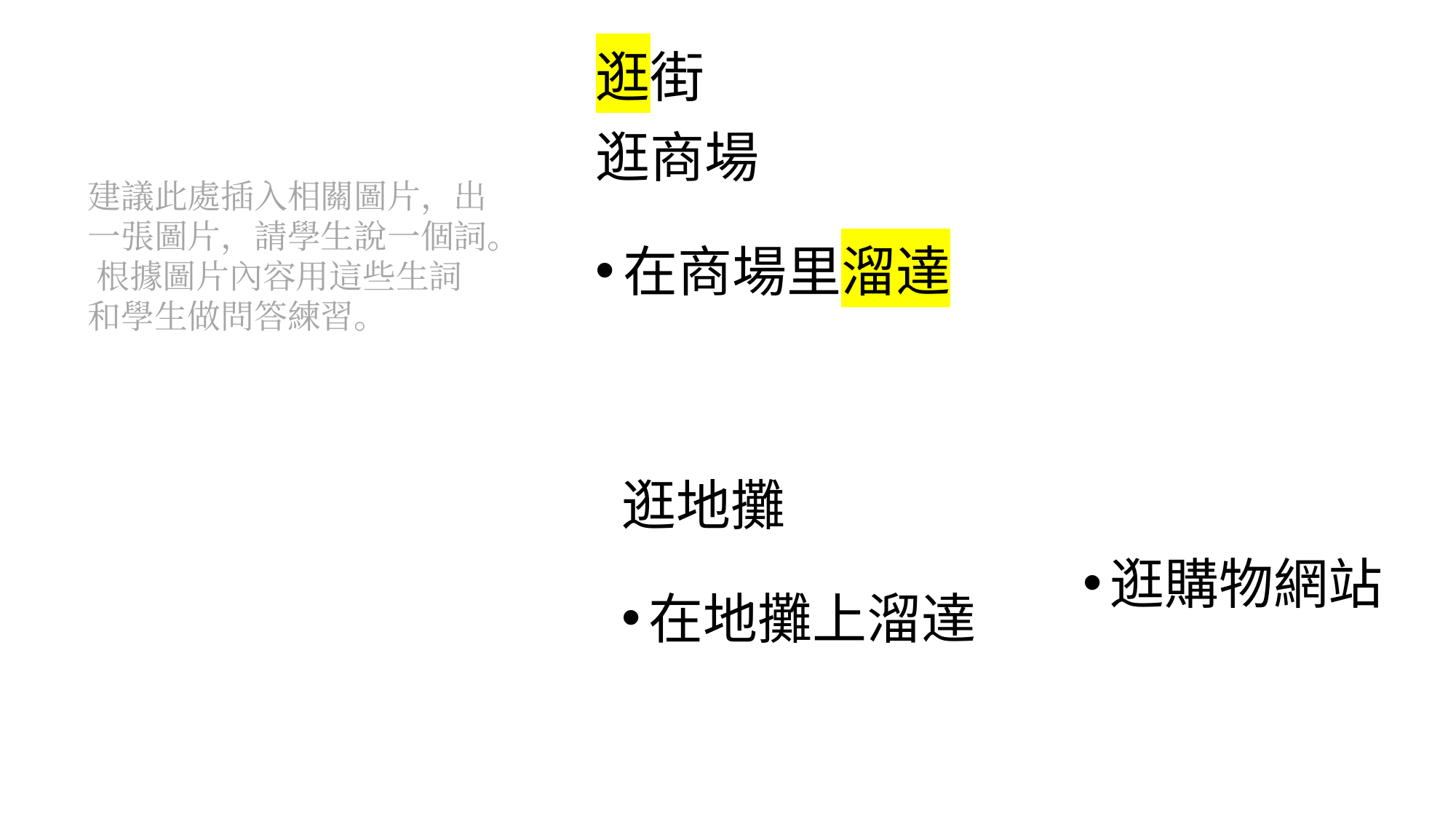

逛街
逛商場
在商場里溜達
建議此處插入相關圖片，出一張圖片，請學生說一個詞。 根據圖片內容用這些生詞和學生做問答練習。
逛地攤
在地攤上溜達
逛購物網站